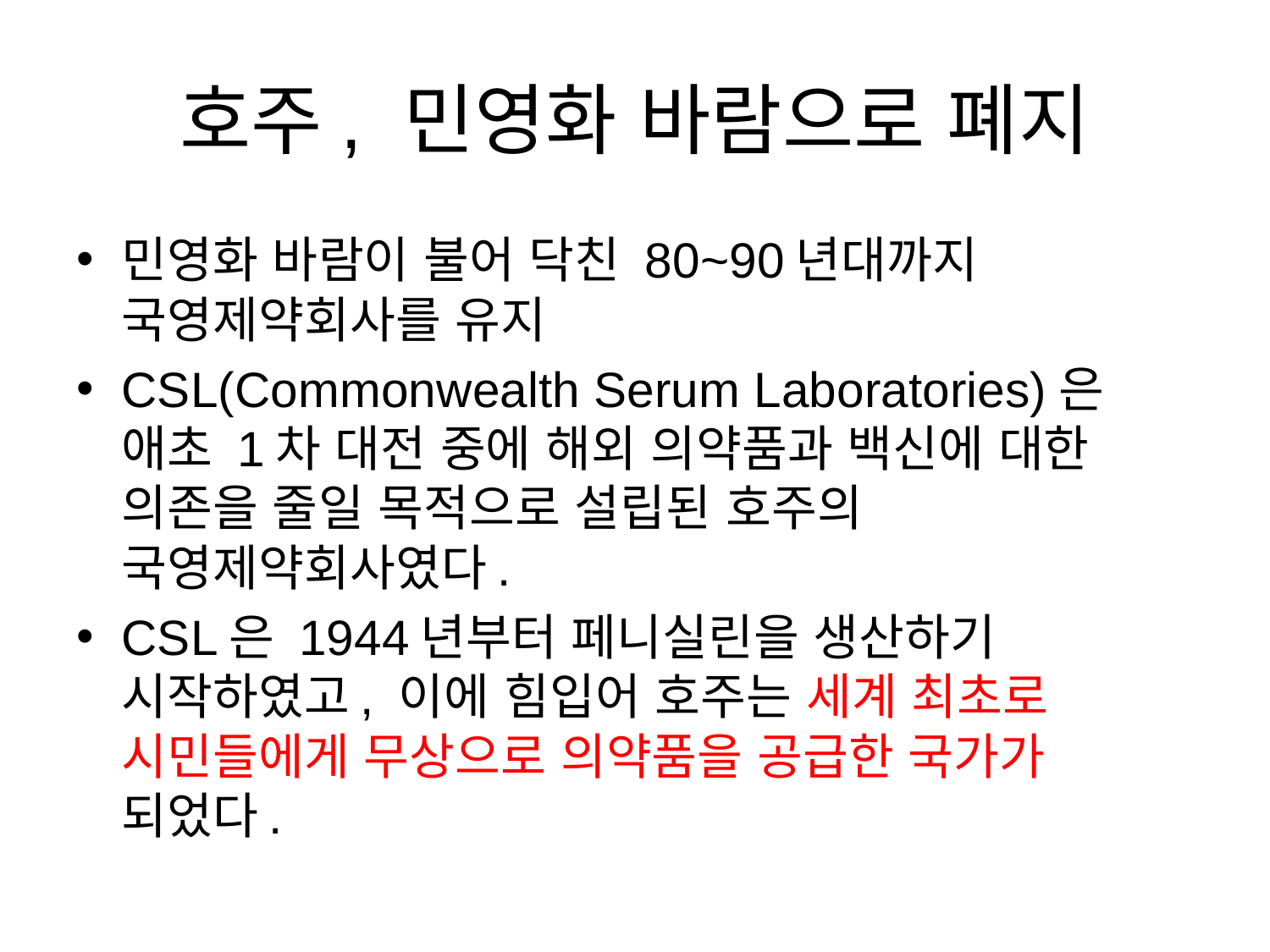

# 호주, 민영화 바람으로 폐지
민영화 바람이 불어 닥친 80~90년대까지 국영제약회사를 유지
CSL(Commonwealth Serum Laboratories)은 애초 1차 대전 중에 해외 의약품과 백신에 대한 의존을 줄일 목적으로 설립된 호주의 국영제약회사였다.
CSL은 1944년부터 페니실린을 생산하기 시작하였고, 이에 힘입어 호주는 세계 최초로 시민들에게 무상으로 의약품을 공급한 국가가 되었다.